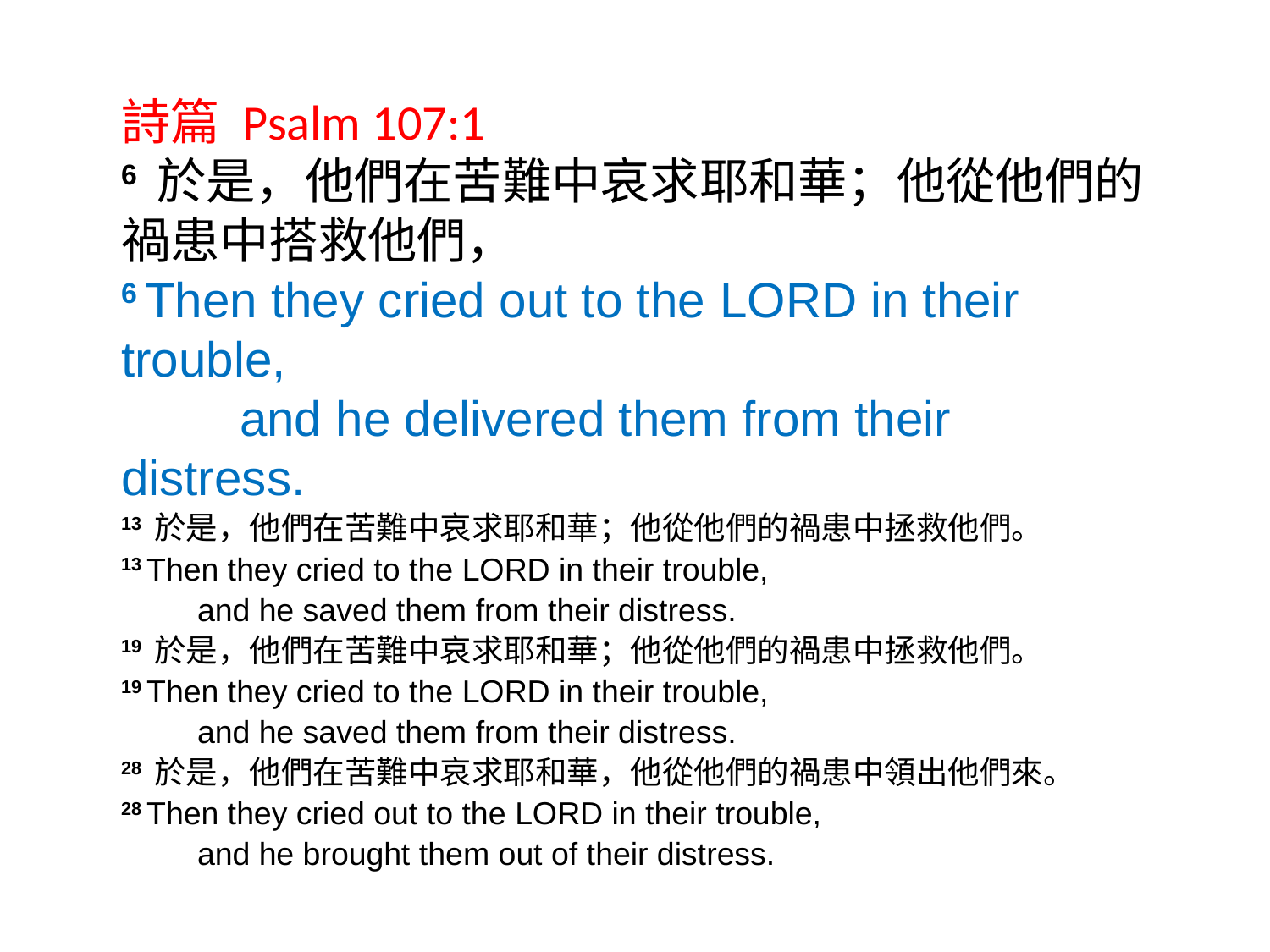

詩篇 Psalm 107:1
6 於是，他們在苦難中哀求耶和華；他從他們的禍患中搭救他們，
6 Then they cried out to the Lord in their trouble,
    and he delivered them from their distress.
13 於是，他們在苦難中哀求耶和華；他從他們的禍患中拯救他們。
13 Then they cried to the Lord in their trouble,
    and he saved them from their distress.
19 於是，他們在苦難中哀求耶和華；他從他們的禍患中拯救他們。
19 Then they cried to the Lord in their trouble,
    and he saved them from their distress.
28 於是，他們在苦難中哀求耶和華，他從他們的禍患中領出他們來。
28 Then they cried out to the Lord in their trouble,
    and he brought them out of their distress.